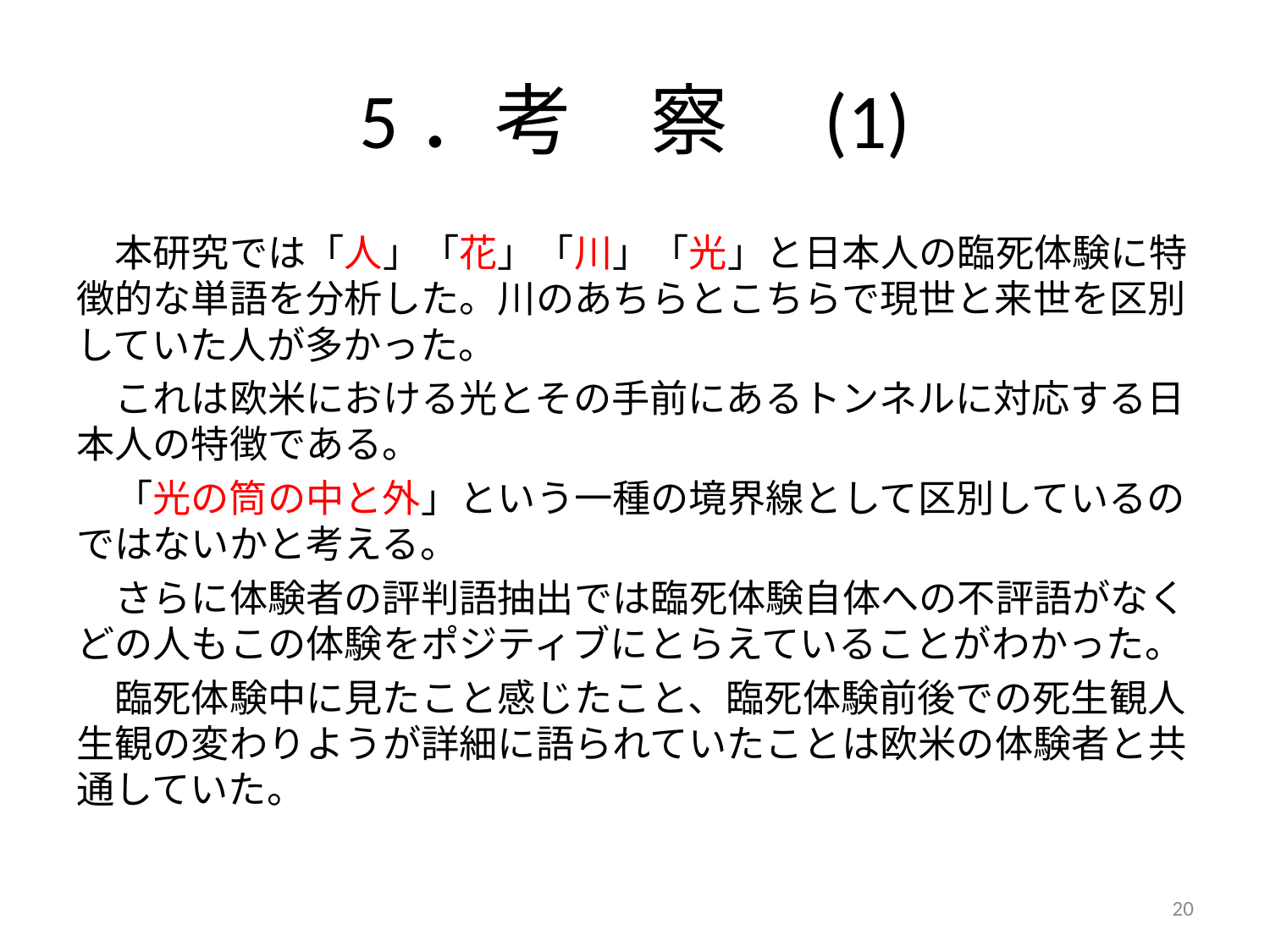

# 5．考　察　(1)
　本研究では「人」「花」「川」「光」と日本人の臨死体験に特徴的な単語を分析した。川のあちらとこちらで現世と来世を区別していた人が多かった。
　これは欧米における光とその手前にあるトンネルに対応する日本人の特徴である。
　「光の筒の中と外」という一種の境界線として区別しているのではないかと考える。
　さらに体験者の評判語抽出では臨死体験自体への不評語がなくどの人もこの体験をポジティブにとらえていることがわかった。
　臨死体験中に見たこと感じたこと、臨死体験前後での死生観人生観の変わりようが詳細に語られていたことは欧米の体験者と共通していた。
20